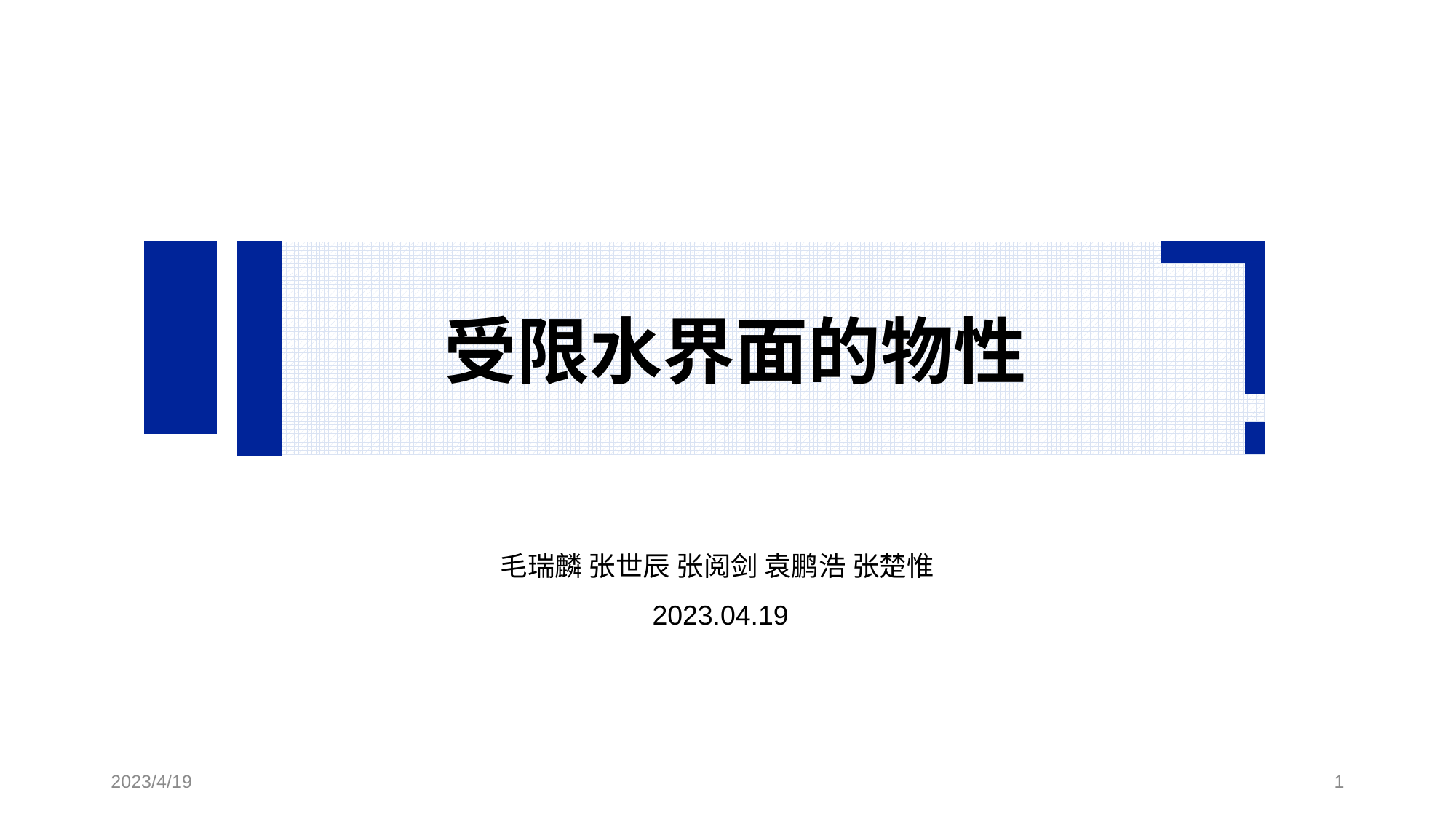

受限水界面的物性

毛瑞麟 张世辰 张阅剑 袁鹏浩 张楚惟
2023.04.19
2023/4/19
1